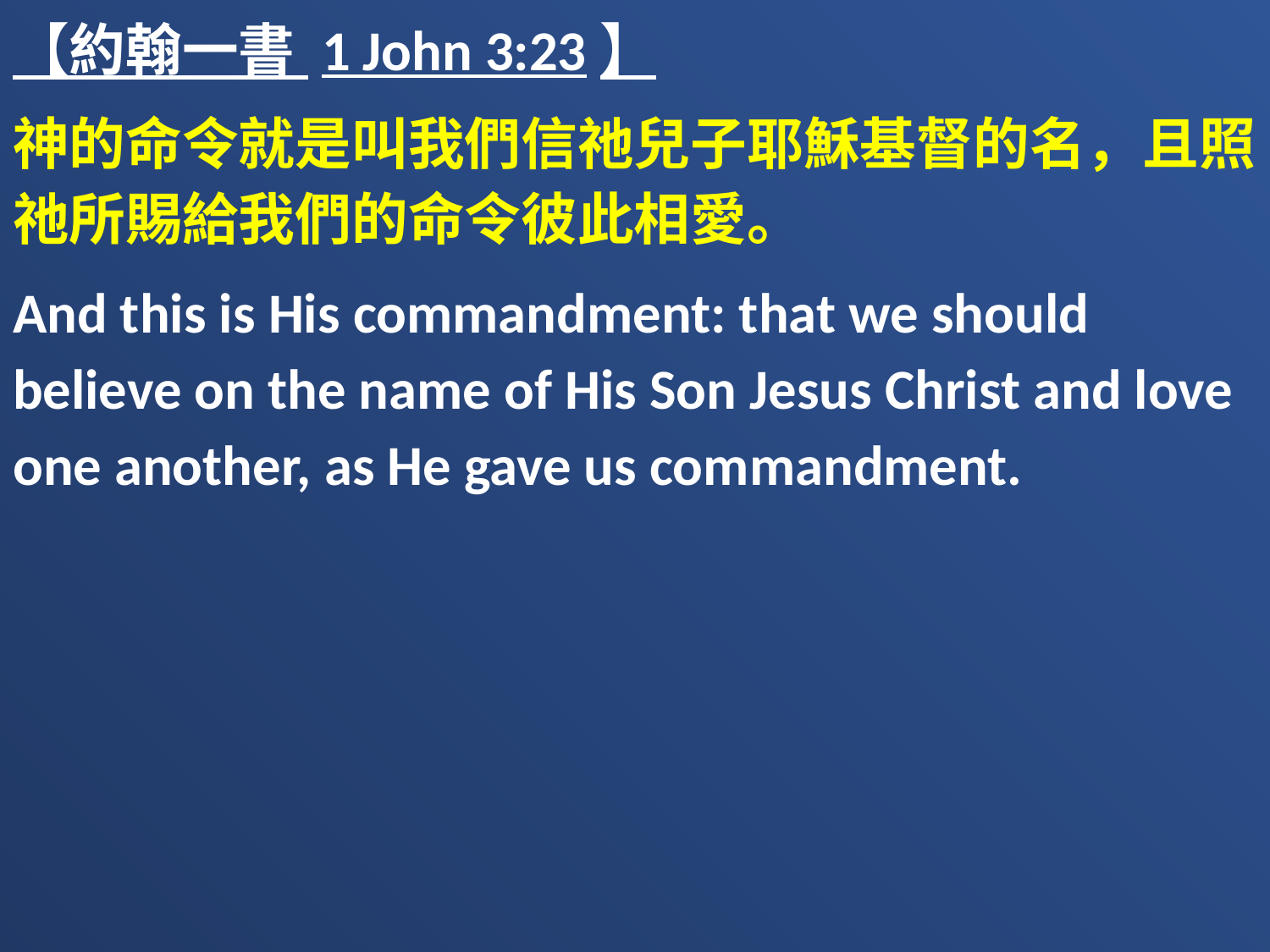

【約翰一書 1 John 3:23】
神的命令就是叫我們信祂兒子耶穌基督的名，且照祂所賜給我們的命令彼此相愛。
And this is His commandment: that we should believe on the name of His Son Jesus Christ and love one another, as He gave us commandment.